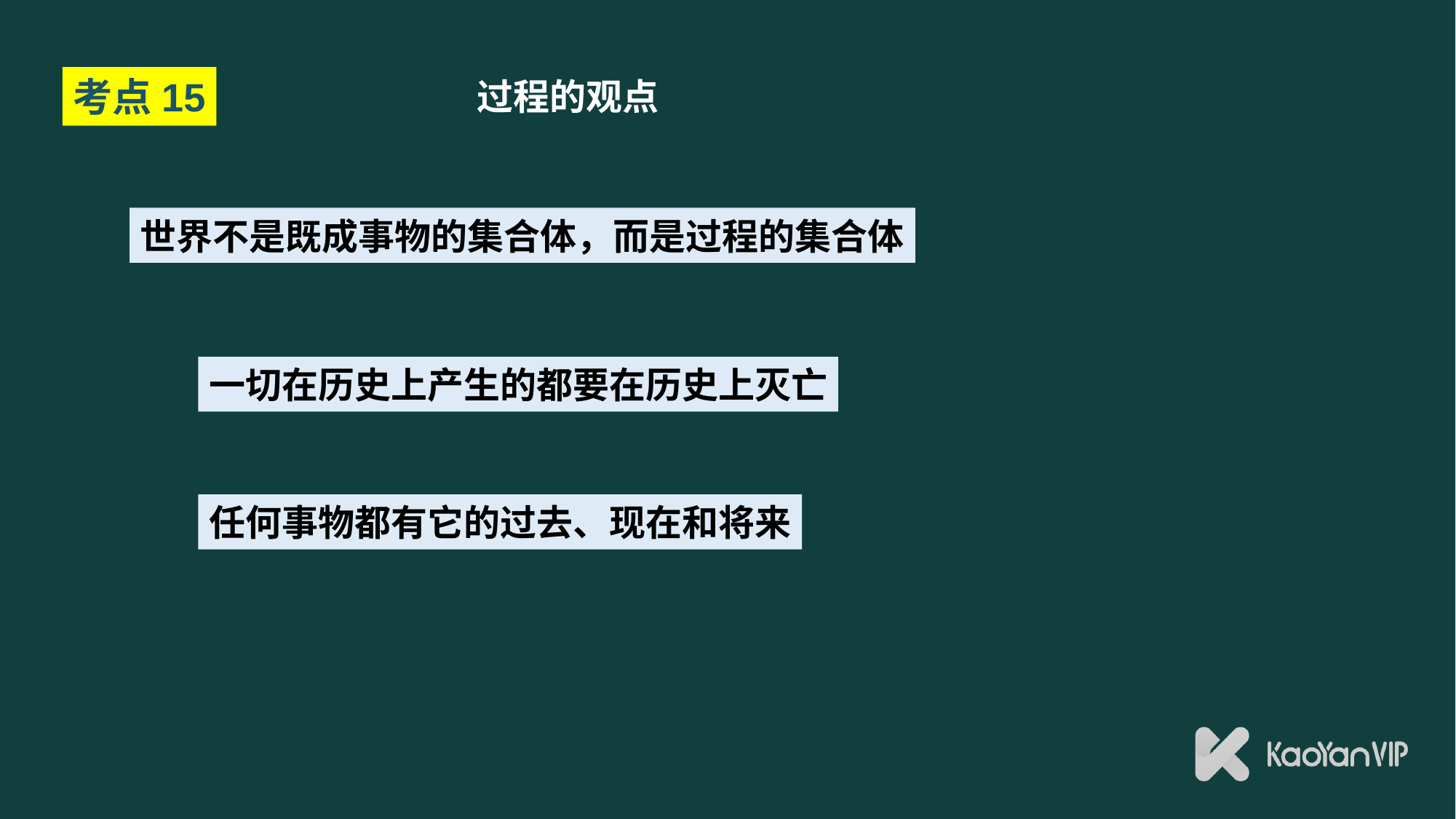

# 过程的观点
考点15
世界不是既成事物的集合体，而是过程的集合体
一切在历史上产生的都要在历史上灭亡
任何事物都有它的过去、现在和将来